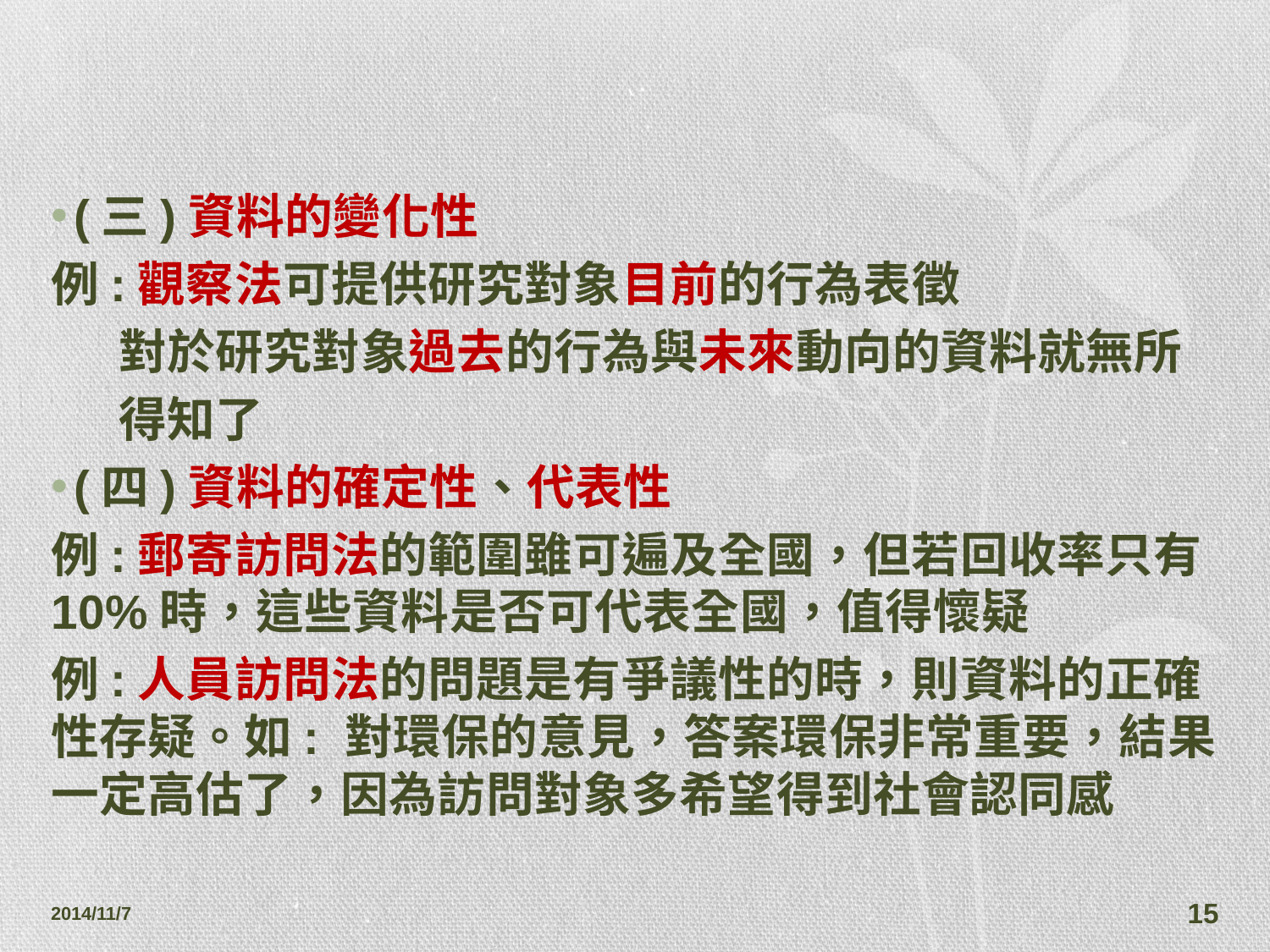

#
(三)資料的變化性
例:觀察法可提供研究對象目前的行為表徵
     對於研究對象過去的行為與未來動向的資料就無所
     得知了
(四)資料的確定性、代表性
例:郵寄訪問法的範圍雖可遍及全國，但若回收率只有10%時，這些資料是否可代表全國，值得懷疑
例:人員訪問法的問題是有爭議性的時，則資料的正確性存疑。如: 對環保的意見，答案環保非常重要，結果一定高估了，因為訪問對象多希望得到社會認同感
2014/11/7
15